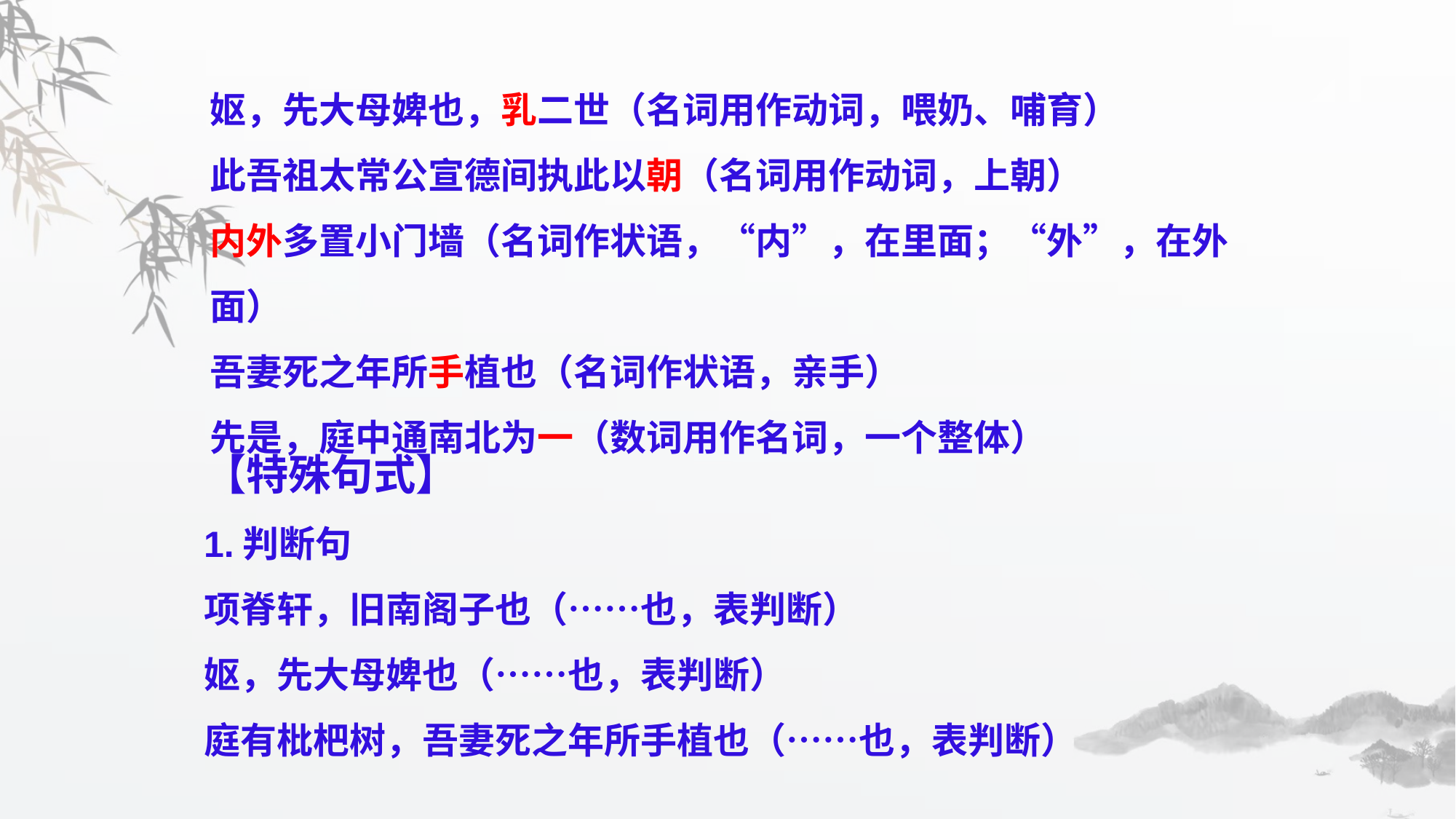

妪，先大母婢也，乳二世（名词用作动词，喂奶、哺育）
此吾祖太常公宣德间执此以朝（名词用作动词，上朝）
内外多置小门墙（名词作状语，“内”，在里面；“外”，在外面）
吾妻死之年所手植也（名词作状语，亲手）
先是，庭中通南北为一（数词用作名词，一个整体）
【特殊句式】
1.判断句
项脊轩，旧南阁子也（……也，表判断）
妪，先大母婢也（……也，表判断）
庭有枇杷树，吾妻死之年所手植也（……也，表判断）